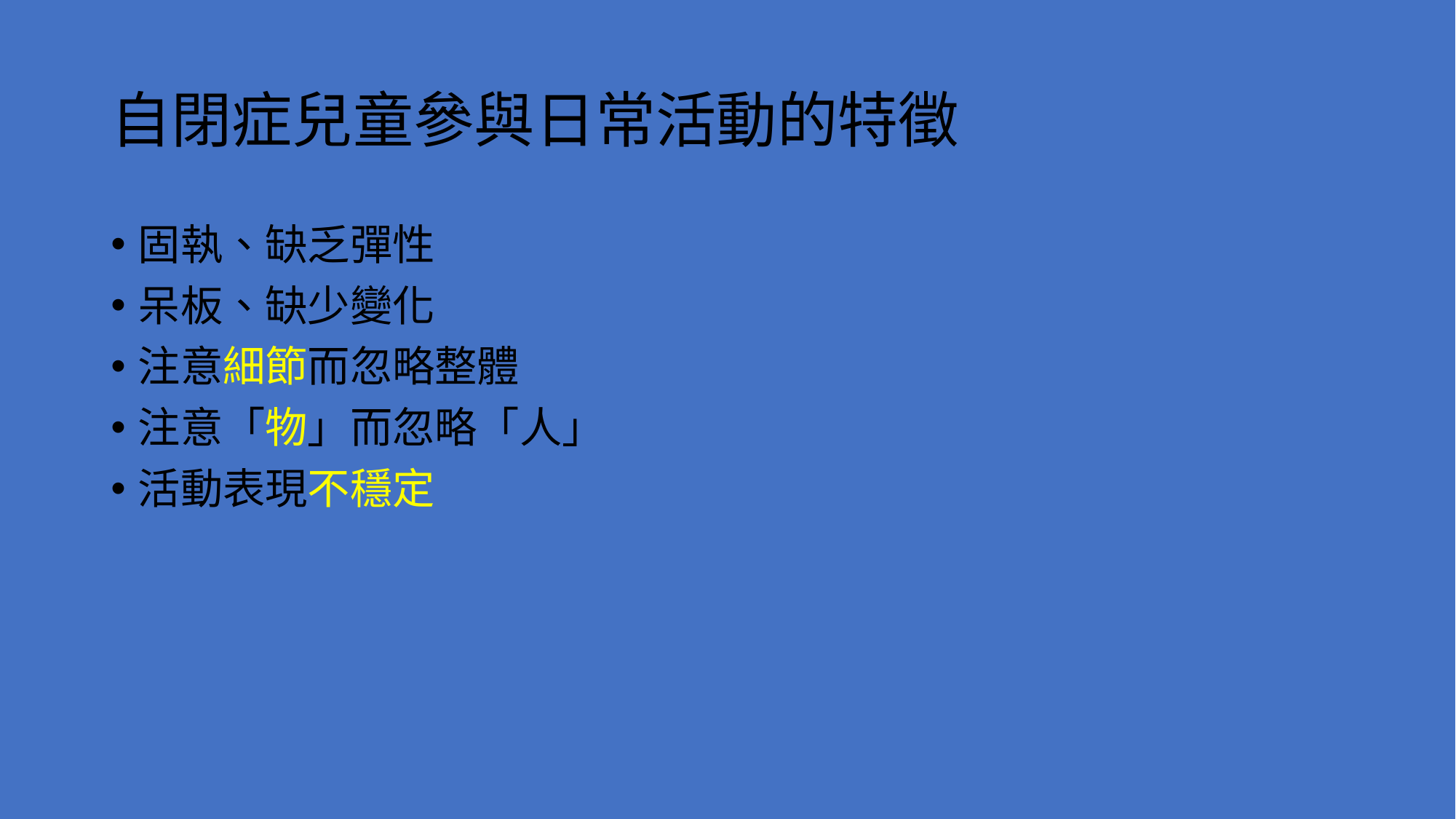

# 自閉症兒童參與日常活動的特徵
固執、缺乏彈性
呆板、缺少變化
注意細節而忽略整體
注意「物」而忽略「人」
活動表現不穩定